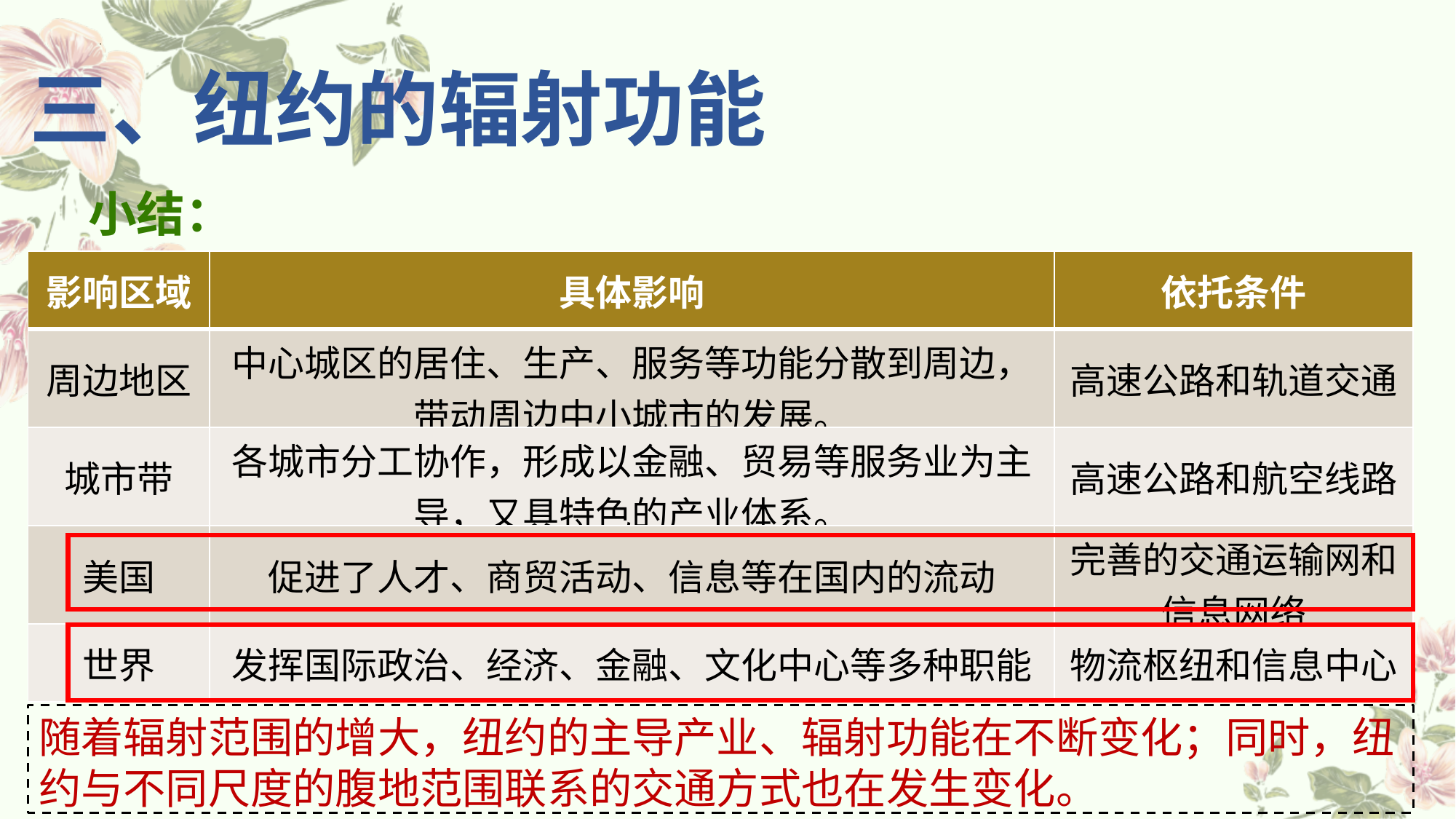

三、纽约的辐射功能
小结：
| 影响区域 | 具体影响 | 依托条件 |
| --- | --- | --- |
| 周边地区 | 中心城区的居住、生产、服务等功能分散到周边，带动周边中小城市的发展。 | 高速公路和轨道交通 |
| 城市带 | 各城市分工协作，形成以金融、贸易等服务业为主导，又具特色的产业体系。 | 高速公路和航空线路 |
| 美国 | 促进了人才、商贸活动、信息等在国内的流动 | 完善的交通运输网和信息网络 |
| 世界 | 发挥国际政治、经济、金融、文化中心等多种职能 | 物流枢纽和信息中心 |

随着辐射范围的增大，纽约的主导产业、辐射功能在不断变化；同时，纽约与不同尺度的腹地范围联系的交通方式也在发生变化。